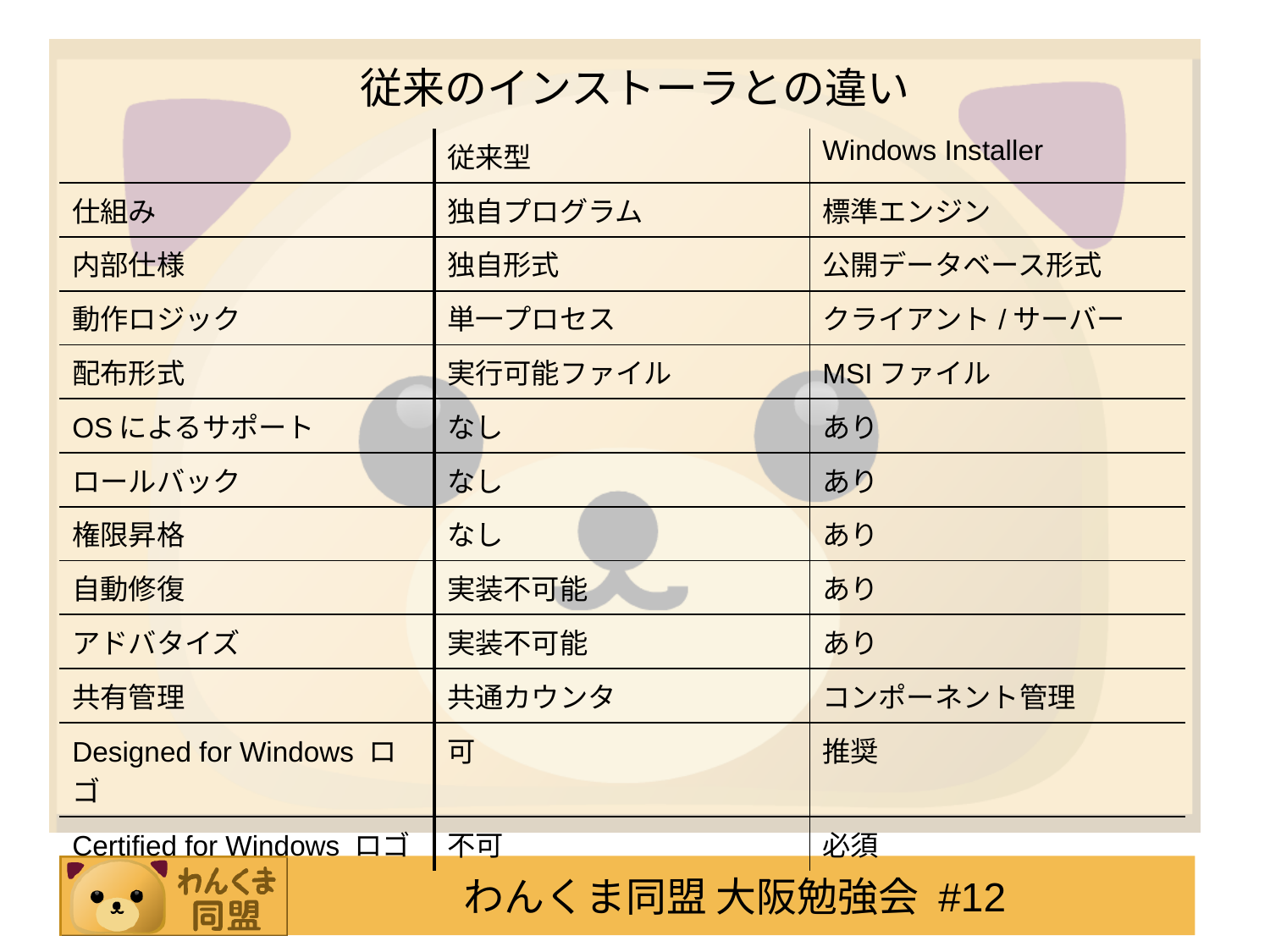

# 従来のインストーラとの違い
|  | 従来型 | Windows Installer |
| --- | --- | --- |
| 仕組み | 独自プログラム | 標準エンジン |
| 内部仕様 | 独自形式 | 公開データベース形式 |
| 動作ロジック | 単一プロセス | クライアント/サーバー |
| 配布形式 | 実行可能ファイル | MSIファイル |
| OSによるサポート | なし | あり |
| ロールバック | なし | あり |
| 権限昇格 | なし | あり |
| 自動修復 | 実装不可能 | あり |
| アドバタイズ | 実装不可能 | あり |
| 共有管理 | 共通カウンタ | コンポーネント管理 |
| Designed for Windows ロゴ | 可 | 推奨 |
| Certified for Windows ロゴ | 不可 | 必須 |